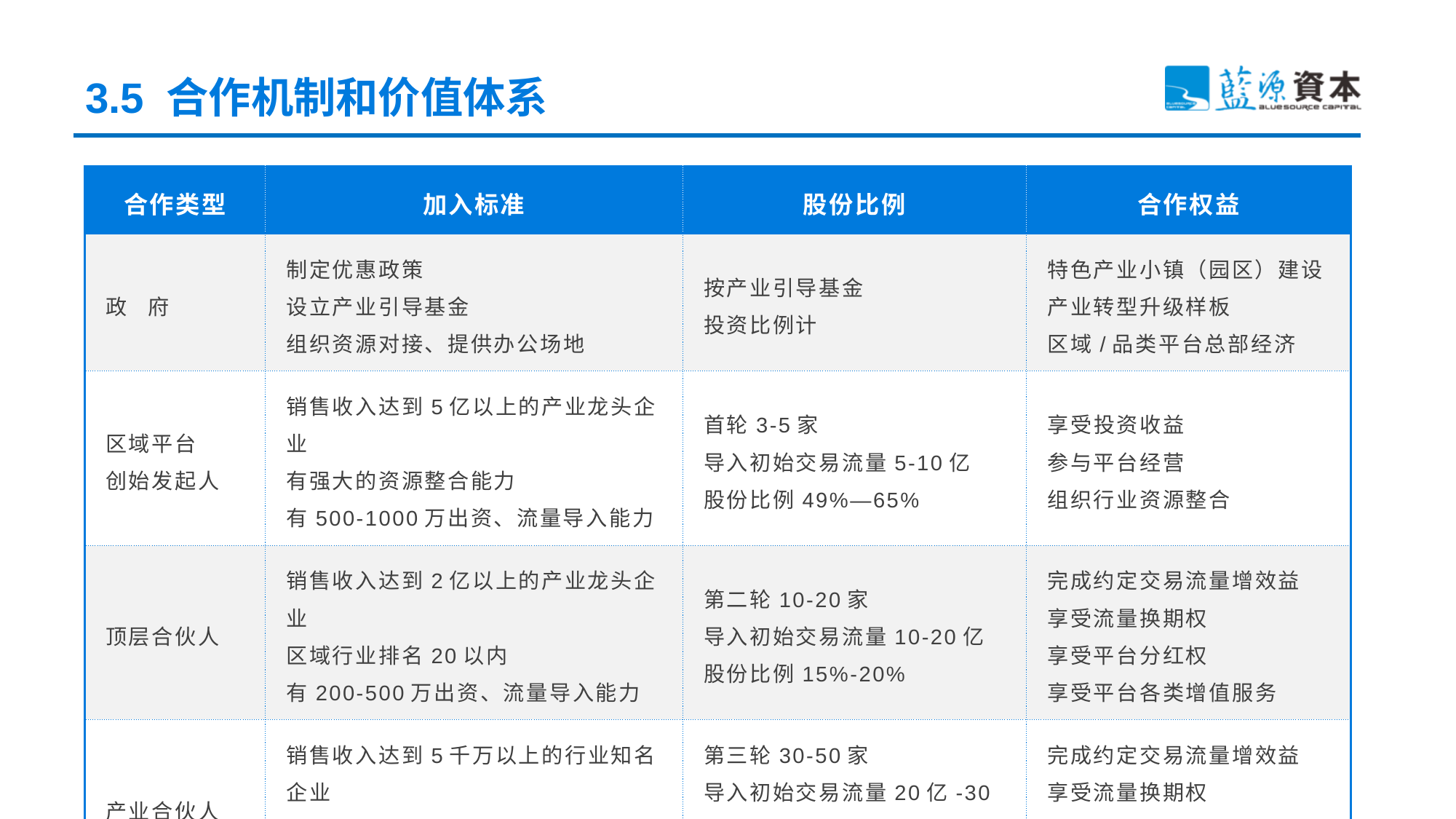

3.5 合作机制和价值体系
| 合作类型 | 加入标准 | 股份比例 | 合作权益 |
| --- | --- | --- | --- |
| 政 府 | 制定优惠政策 设立产业引导基金 组织资源对接、提供办公场地 | 按产业引导基金 投资比例计 | 特色产业小镇（园区）建设 产业转型升级样板 区域/品类平台总部经济 |
| 区域平台 创始发起人 | 销售收入达到5亿以上的产业龙头企业 有强大的资源整合能力 有500-1000万出资、流量导入能力 | 首轮3-5家 导入初始交易流量5-10亿 股份比例49%—65% | 享受投资收益 参与平台经营 组织行业资源整合 |
| 顶层合伙人 | 销售收入达到2亿以上的产业龙头企业 区域行业排名20以内 有200-500万出资、流量导入能力 | 第二轮10-20家 导入初始交易流量10-20亿 股份比例15%-20% | 完成约定交易流量增效益 享受流量换期权 享受平台分红权 享受平台各类增值服务 |
| 产业合伙人 | 销售收入达到5千万以上的行业知名企业 区域行业排名50以内 有100-200万出资、流量导入能力 | 第三轮30-50家 导入初始交易流量20亿-30亿 股份比例15%-20% | 完成约定交易流量增效益 享受流量换期权 按约定估值确权 平台交易及服务等 |